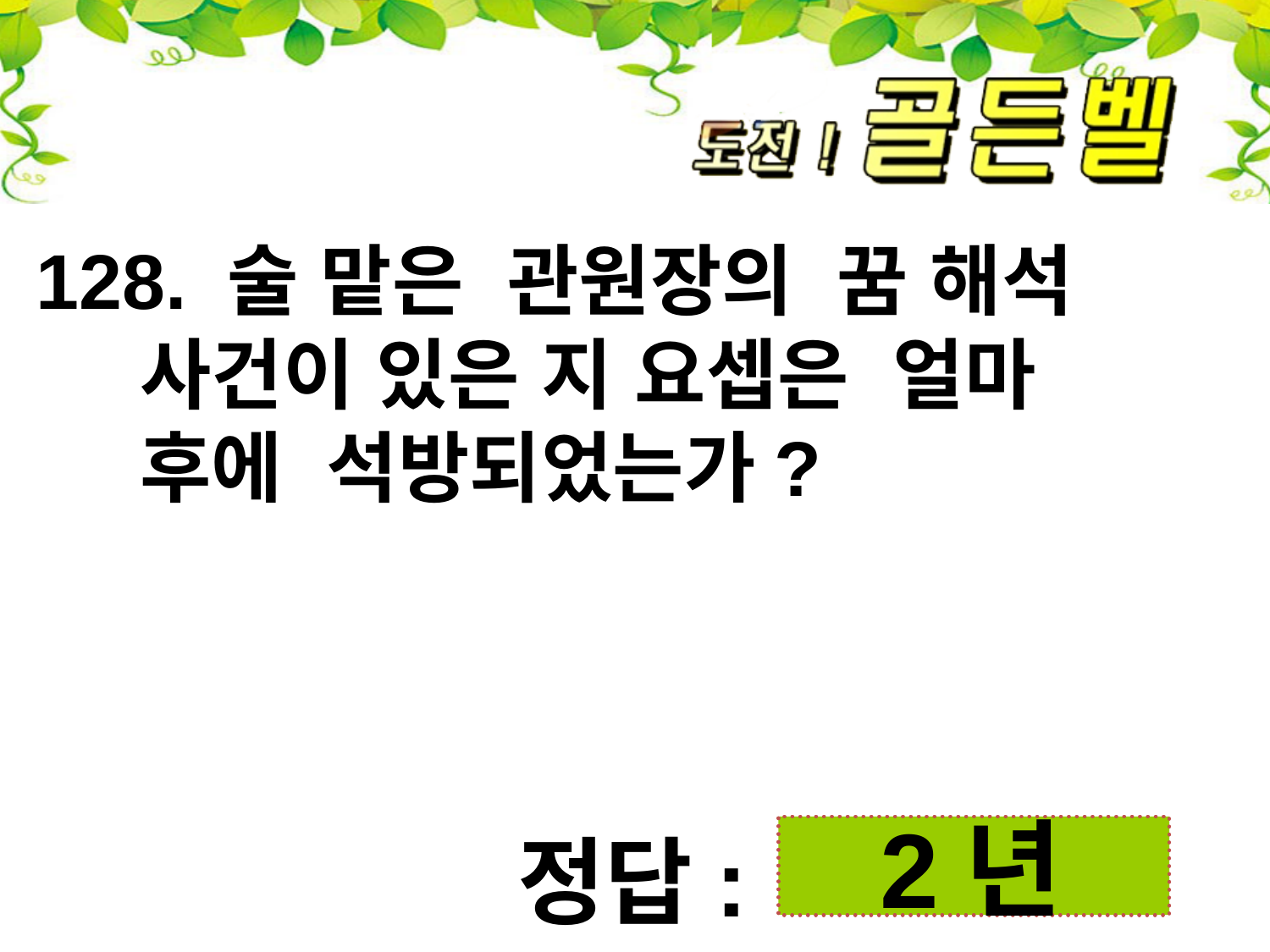

128. 술 맡은  관원장의  꿈 해석
     사건이 있은 지 요셉은  얼마
     후에  석방되었는가?
첨성대
정답:
 2년